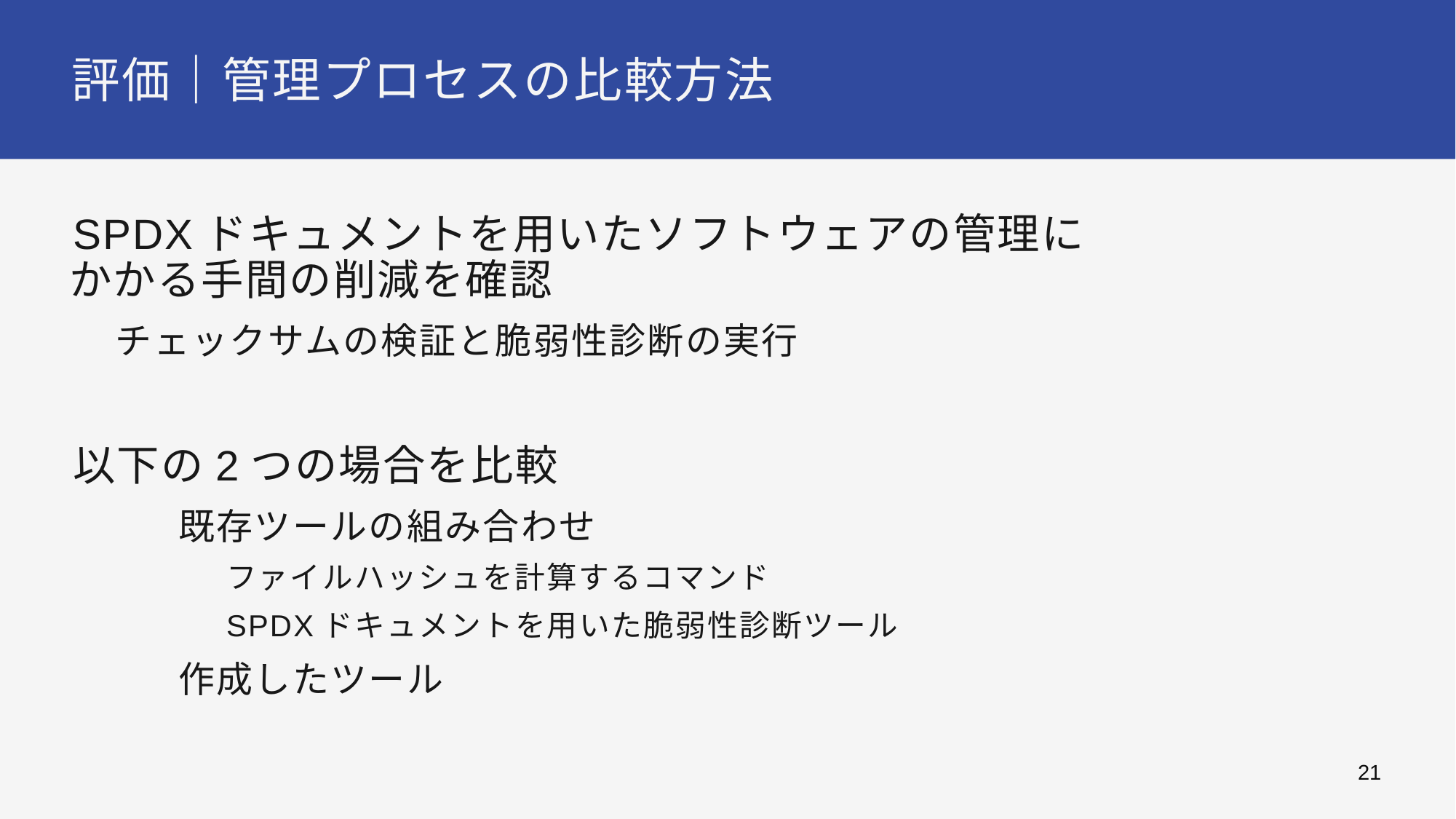

# 評価｜管理プロセスの比較方法
SPDXドキュメントを用いたソフトウェアの管理に
かかる手間の削減を確認
チェックサムの検証と脆弱性診断の実行

以下の2つの場合を比較
既存ツールの組み合わせ
ファイルハッシュを計算するコマンド
SPDXドキュメントを用いた脆弱性診断ツール
作成したツール
21
Feb/14/2023